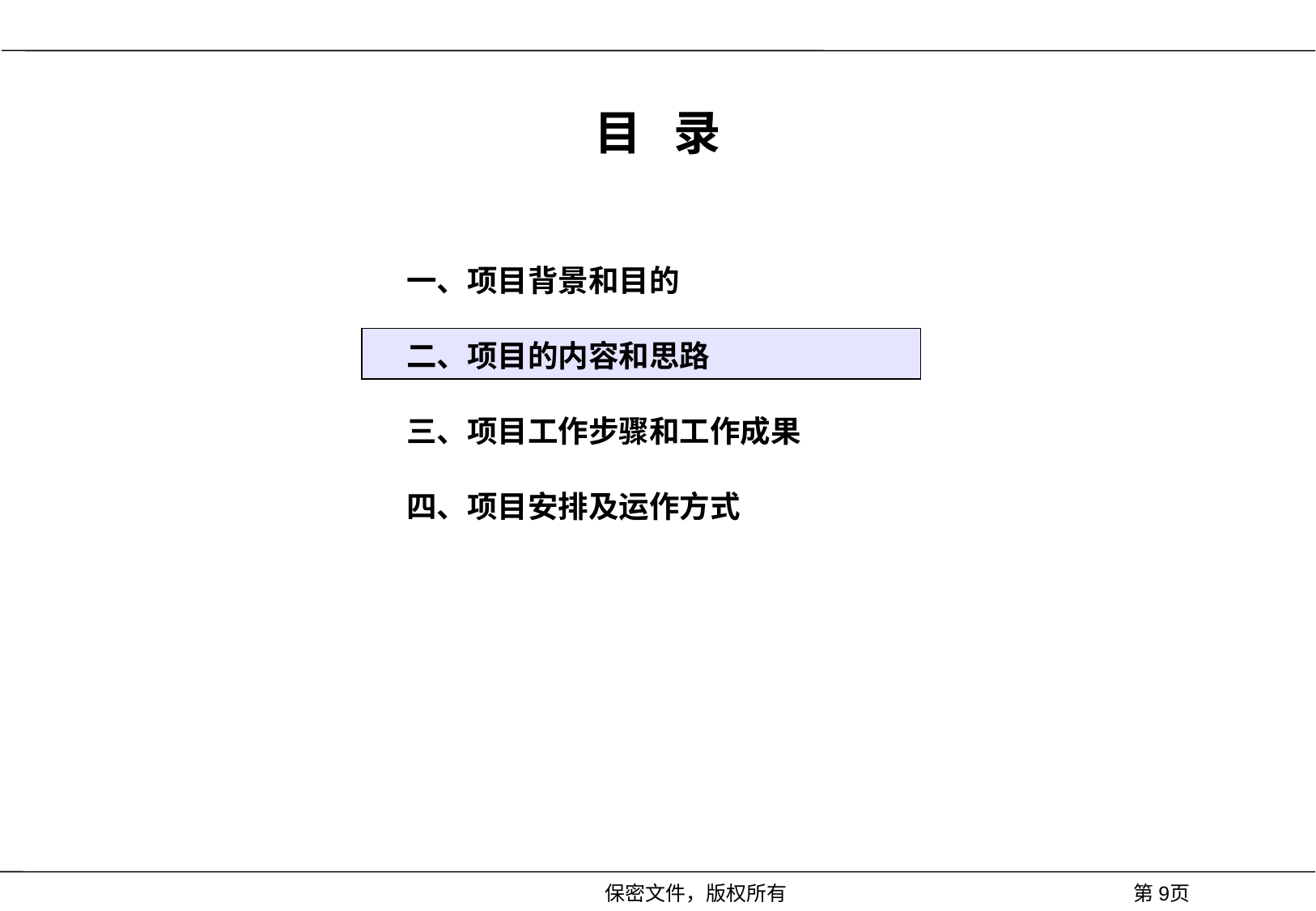

# 目   录
一、项目背景和目的
二、项目的内容和思路
三、项目工作步骤和工作成果
四、项目安排及运作方式